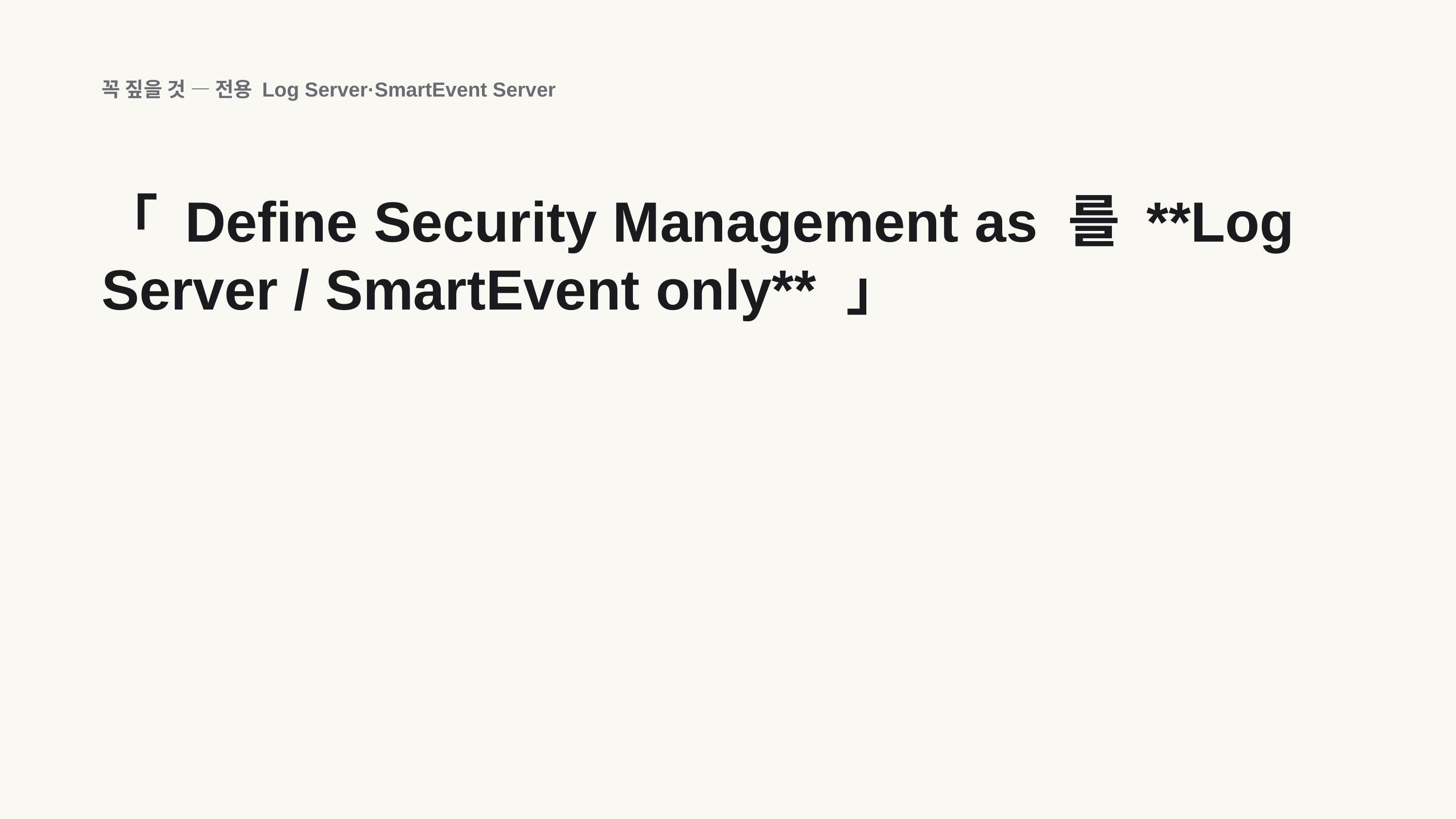

꼭 짚을 것 — 전용 Log Server·SmartEvent Server
「 Define Security Management as 를 **Log Server / SmartEvent only** 」